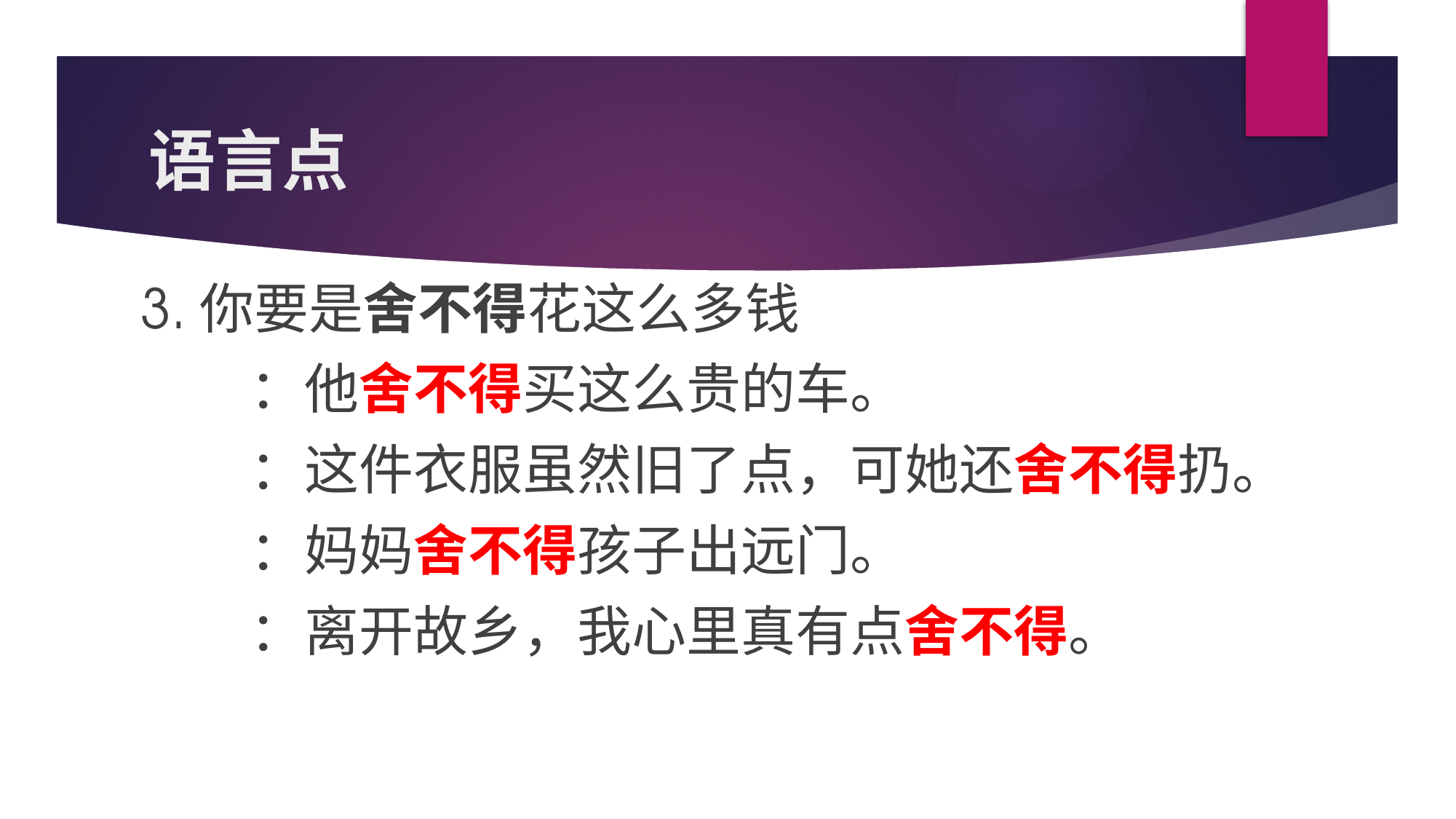

# 语言点
3.你要是舍不得花这么多钱
	：他舍不得买这么贵的车。
	：这件衣服虽然旧了点，可她还舍不得扔。
	：妈妈舍不得孩子出远门。
	：离开故乡，我心里真有点舍不得。